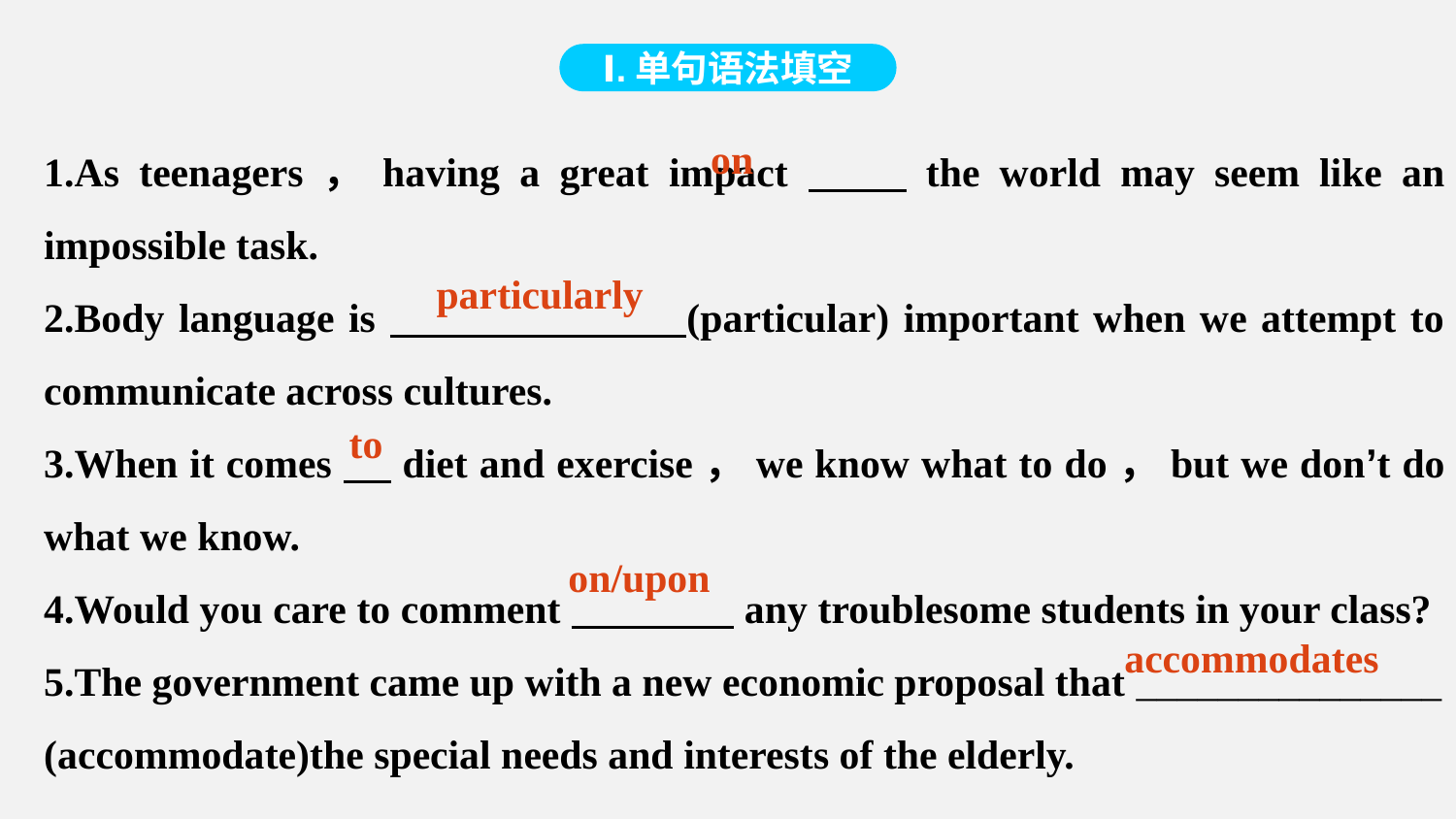

Ⅰ.单句语法填空
1.As teenagers，having a great impact       the world may seem like an impossible task.
2.Body language is                      (particular) important when we attempt to communicate across cultures.
3.When it comes      diet and exercise，we know what to do，but we don’t do what we know.
4.Would you care to comment                  any troublesome students in your class?
5.The government came up with a new economic proposal that _______________
(accommodate)the special needs and interests of the elderly.
on
particularly
to
on/upon
accommodates